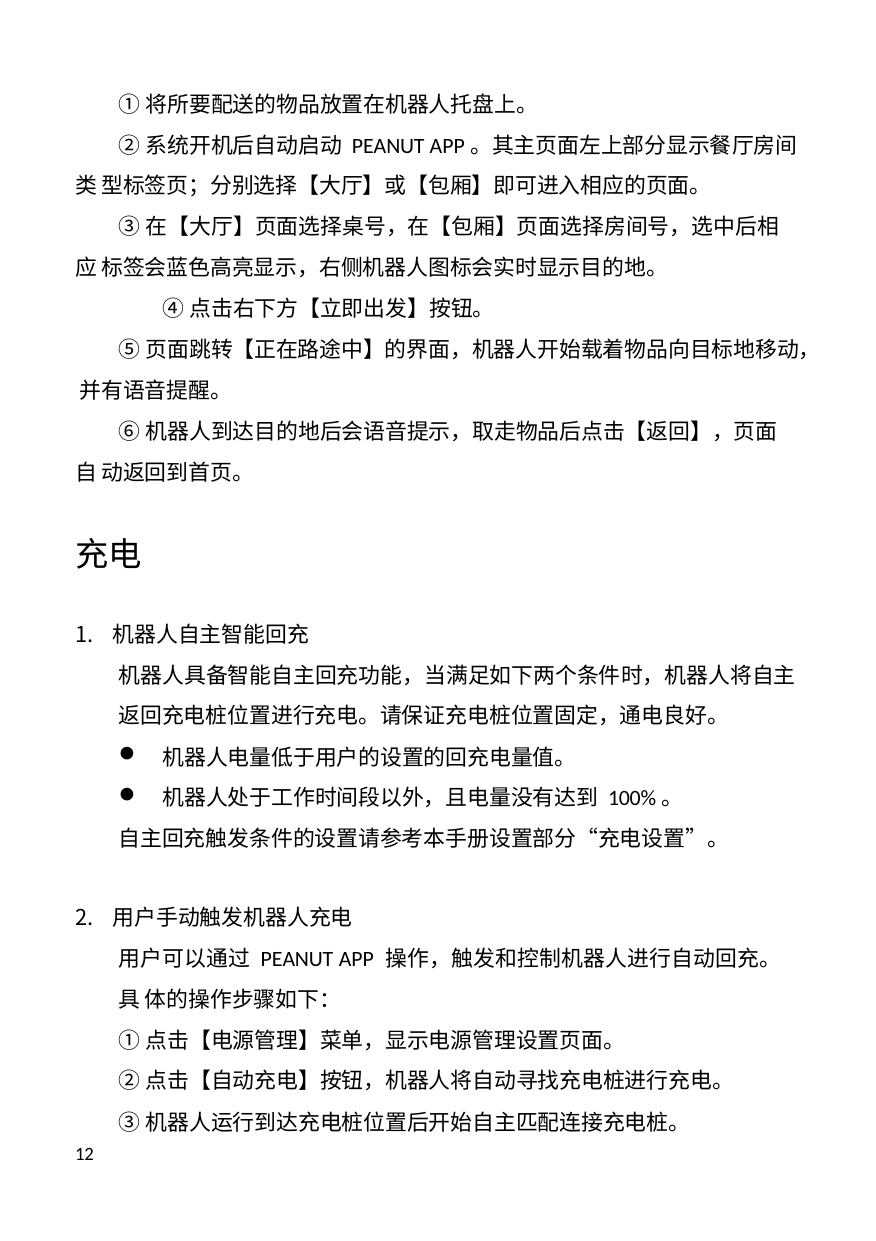

①将所要配送的物品放置在机器人托盘上。
②系统开机后自动启动 PEANUT APP。其主页面左上部分显示餐厅房间类 型标签页；分别选择【大厅】或【包厢】即可进入相应的页面。
③在【大厅】页面选择桌号，在【包厢】页面选择房间号，选中后相应 标签会蓝色高亮显示，右侧机器人图标会实时显示目的地。
④点击右下方【立即出发】按钮。
⑤页面跳转【正在路途中】的界面，机器人开始载着物品向目标地移动， 并有语音提醒。
⑥机器人到达目的地后会语音提示，取走物品后点击【返回】，页面自 动返回到首页。
充电
机器人自主智能回充
机器人具备智能自主回充功能，当满足如下两个条件时，机器人将自主 返回充电桩位置进行充电。请保证充电桩位置固定，通电良好。
机器人电量低于用户的设置的回充电量值。
机器人处于工作时间段以外，且电量没有达到 100%。
自主回充触发条件的设置请参考本手册设置部分“充电设置”。

用户手动触发机器人充电
用户可以通过 PEANUT APP 操作，触发和控制机器人进行自动回充。具 体的操作步骤如下：
①点击【电源管理】菜单，显示电源管理设置页面。
②点击【自动充电】按钮，机器人将自动寻找充电桩进行充电。
③机器人运行到达充电桩位置后开始自主匹配连接充电桩。
12